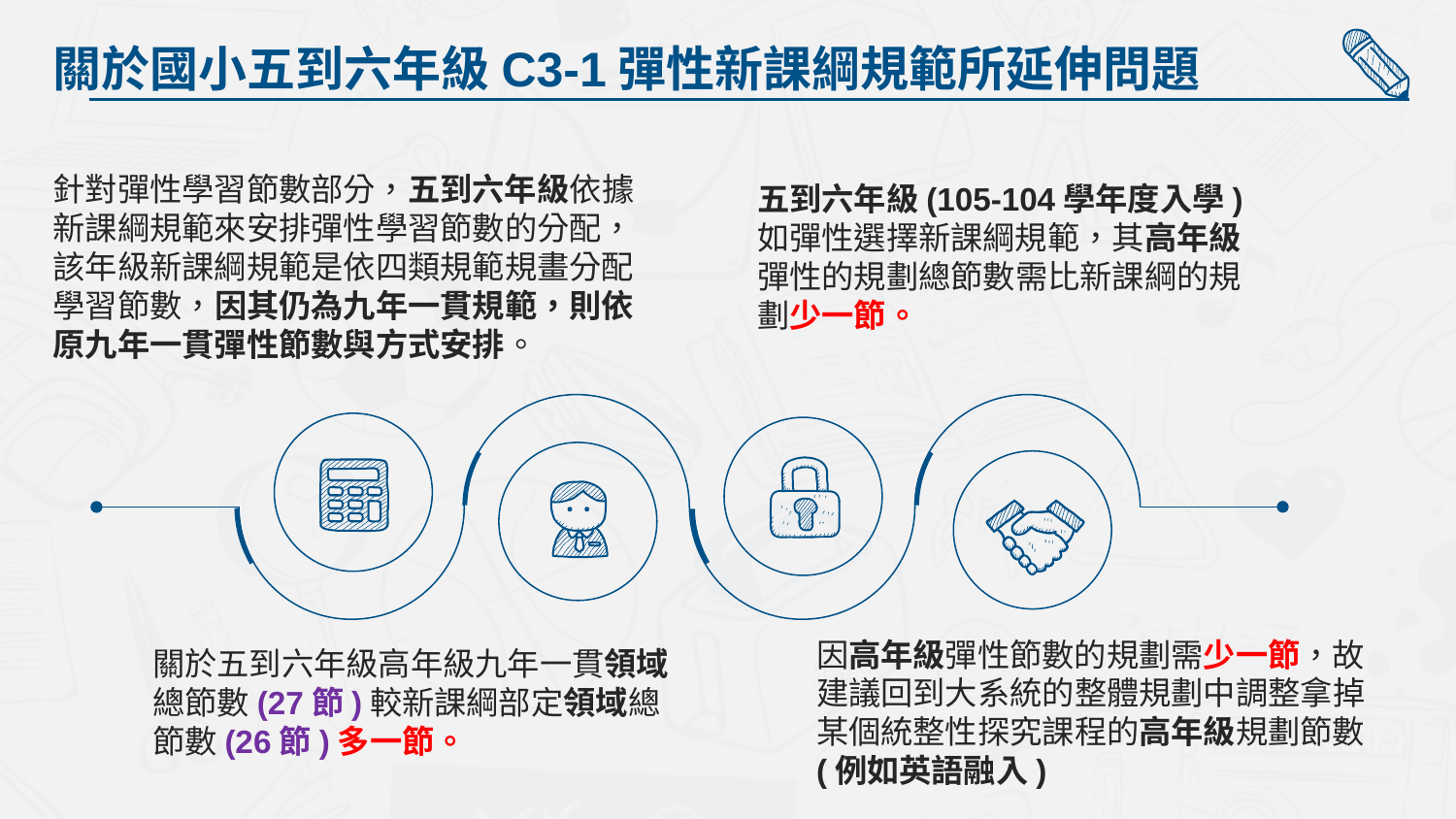

關於國小五到六年級C3-1彈性新課綱規範所延伸問題
針對彈性學習節數部分，五到六年級依據新課綱規範來安排彈性學習節數的分配，該年級新課綱規範是依四類規範規畫分配學習節數，因其仍為九年一貫規範，則依原九年一貫彈性節數與方式安排。
五到六年級(105-104學年度入學)如彈性選擇新課綱規範，其高年級彈性的規劃總節數需比新課綱的規劃少一節。

因高年級彈性節數的規劃需少一節，故建議回到大系統的整體規劃中調整拿掉某個統整性探究課程的高年級規劃節數(例如英語融入)
關於五到六年級高年級九年一貫領域總節數(27節)較新課綱部定領域總節數(26節)多一節。